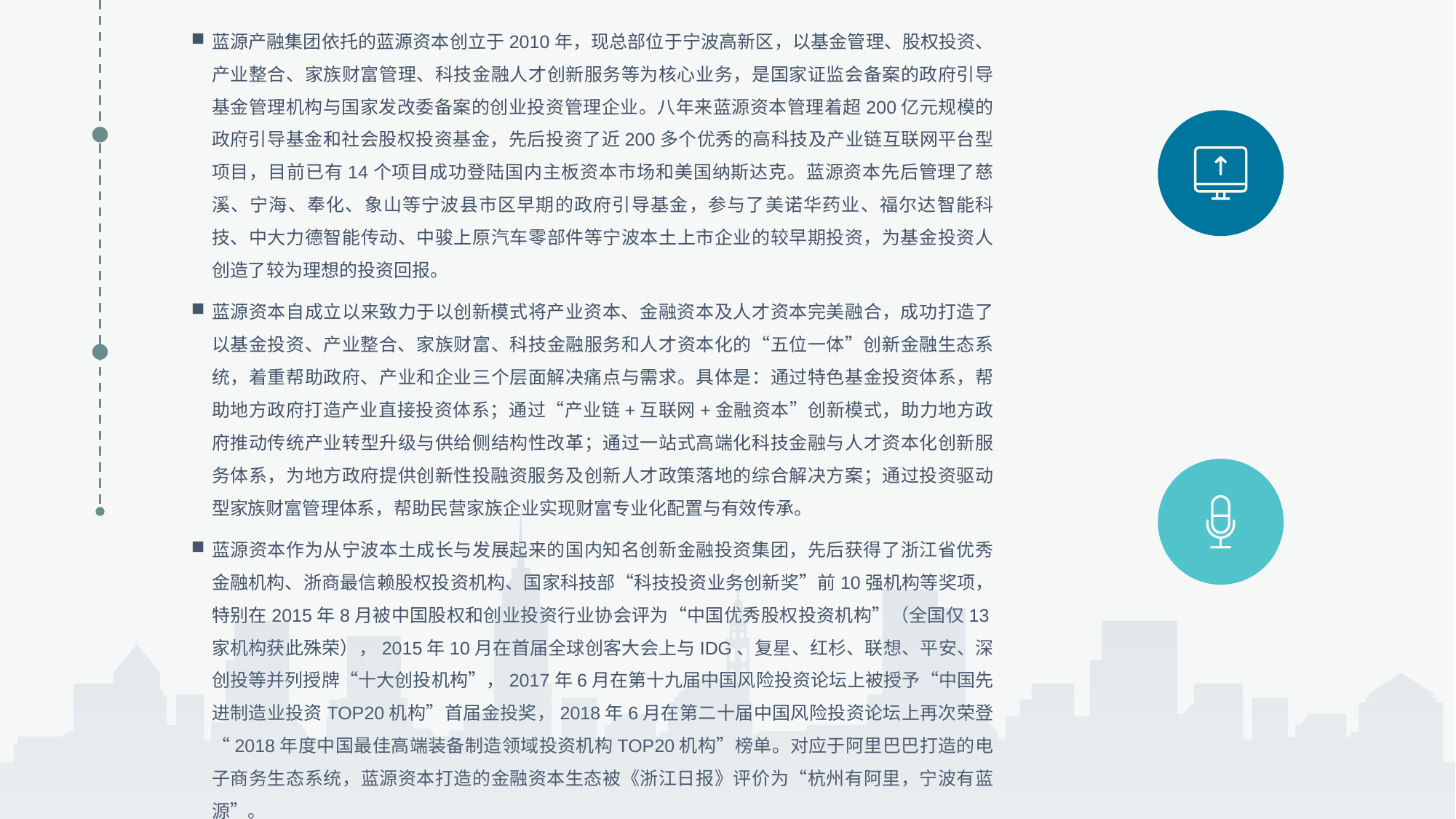

蓝源产融集团依托的蓝源资本创立于2010年，现总部位于宁波高新区，以基金管理、股权投资、产业整合、家族财富管理、科技金融人才创新服务等为核心业务，是国家证监会备案的政府引导基金管理机构与国家发改委备案的创业投资管理企业。八年来蓝源资本管理着超200亿元规模的政府引导基金和社会股权投资基金，先后投资了近200多个优秀的高科技及产业链互联网平台型项目，目前已有14个项目成功登陆国内主板资本市场和美国纳斯达克。蓝源资本先后管理了慈溪、宁海、奉化、象山等宁波县市区早期的政府引导基金，参与了美诺华药业、福尔达智能科技、中大力德智能传动、中骏上原汽车零部件等宁波本土上市企业的较早期投资，为基金投资人创造了较为理想的投资回报。
蓝源资本自成立以来致力于以创新模式将产业资本、金融资本及人才资本完美融合，成功打造了以基金投资、产业整合、家族财富、科技金融服务和人才资本化的“五位一体”创新金融生态系统，着重帮助政府、产业和企业三个层面解决痛点与需求。具体是：通过特色基金投资体系，帮助地方政府打造产业直接投资体系；通过“产业链+互联网+金融资本”创新模式，助力地方政府推动传统产业转型升级与供给侧结构性改革；通过一站式高端化科技金融与人才资本化创新服务体系，为地方政府提供创新性投融资服务及创新人才政策落地的综合解决方案；通过投资驱动型家族财富管理体系，帮助民营家族企业实现财富专业化配置与有效传承。
蓝源资本作为从宁波本土成长与发展起来的国内知名创新金融投资集团，先后获得了浙江省优秀金融机构、浙商最信赖股权投资机构、国家科技部“科技投资业务创新奖”前10强机构等奖项，特别在2015年8月被中国股权和创业投资行业协会评为“中国优秀股权投资机构”（全国仅13家机构获此殊荣），2015年10月在首届全球创客大会上与IDG、复星、红杉、联想、平安、深创投等并列授牌“十大创投机构”，2017年6月在第十九届中国风险投资论坛上被授予“中国先进制造业投资TOP20机构”首届金投奖，2018年6月在第二十届中国风险投资论坛上再次荣登“2018年度中国最佳高端装备制造领域投资机构TOP20机构”榜单。对应于阿里巴巴打造的电子商务生态系统，蓝源资本打造的金融资本生态被《浙江日报》评价为“杭州有阿里，宁波有蓝源”。